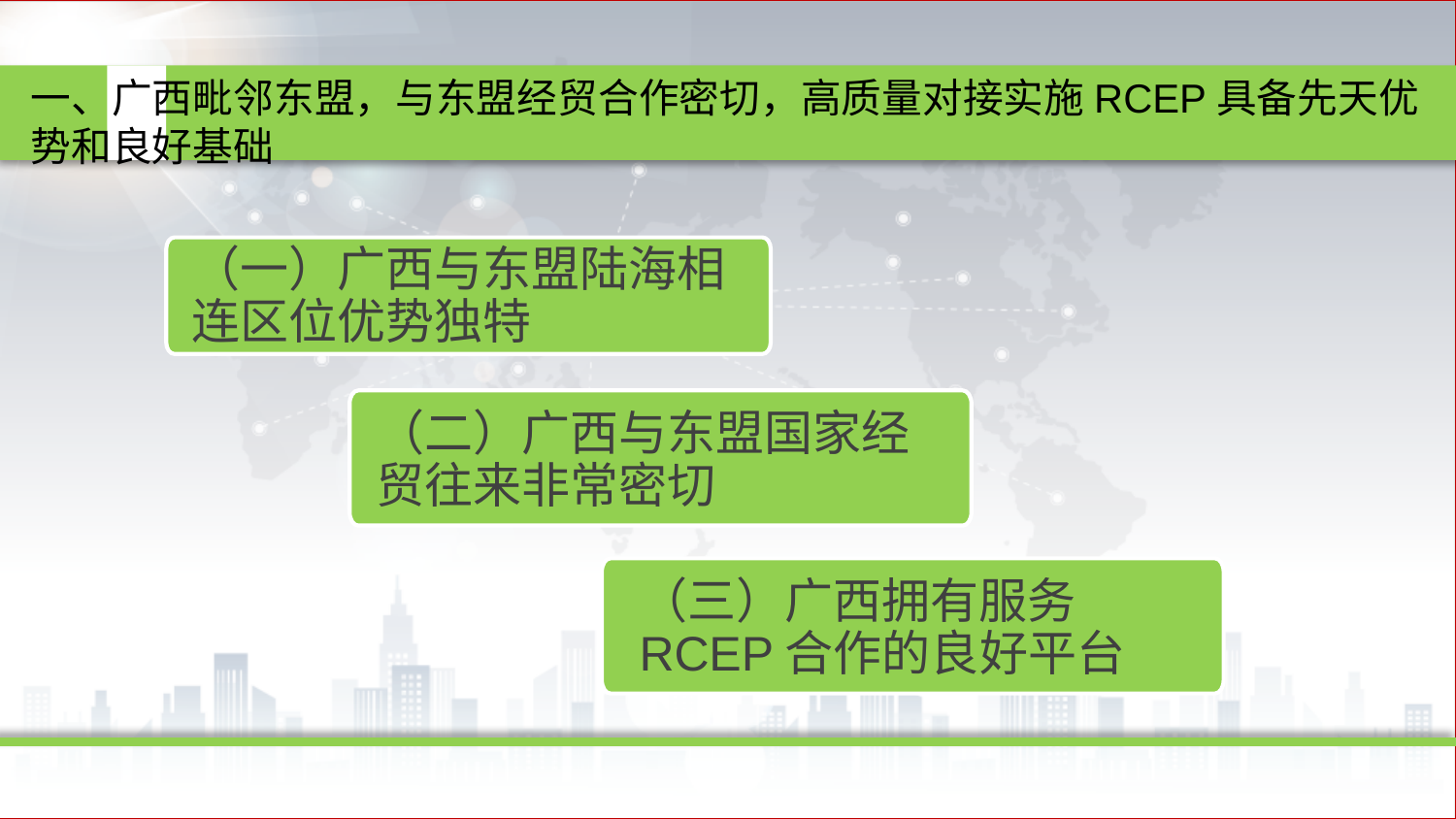

一、广西毗邻东盟，与东盟经贸合作密切，高质量对接实施RCEP具备先天优势和良好基础

（一）广西与东盟陆海相连区位优势独特

（二）广西与东盟国家经贸往来非常密切

（三）广西拥有服务RCEP合作的良好平台